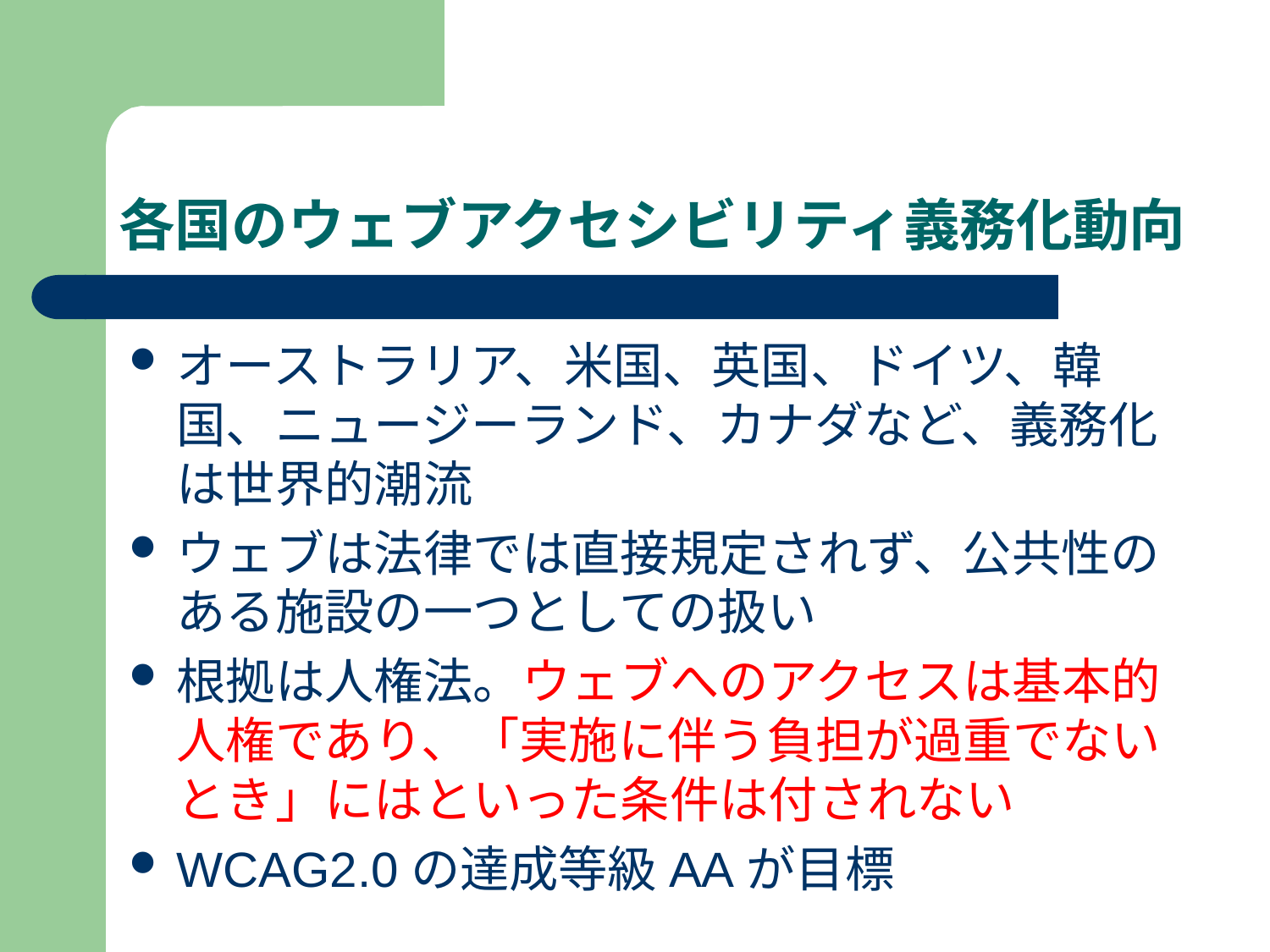

# 各国のウェブアクセシビリティ義務化動向
オーストラリア、米国、英国、ドイツ、韓国、ニュージーランド、カナダなど、義務化は世界的潮流
ウェブは法律では直接規定されず、公共性のある施設の一つとしての扱い
根拠は人権法。ウェブへのアクセスは基本的人権であり、「実施に伴う負担が過重でないとき」にはといった条件は付されない
WCAG2.0の達成等級AAが目標